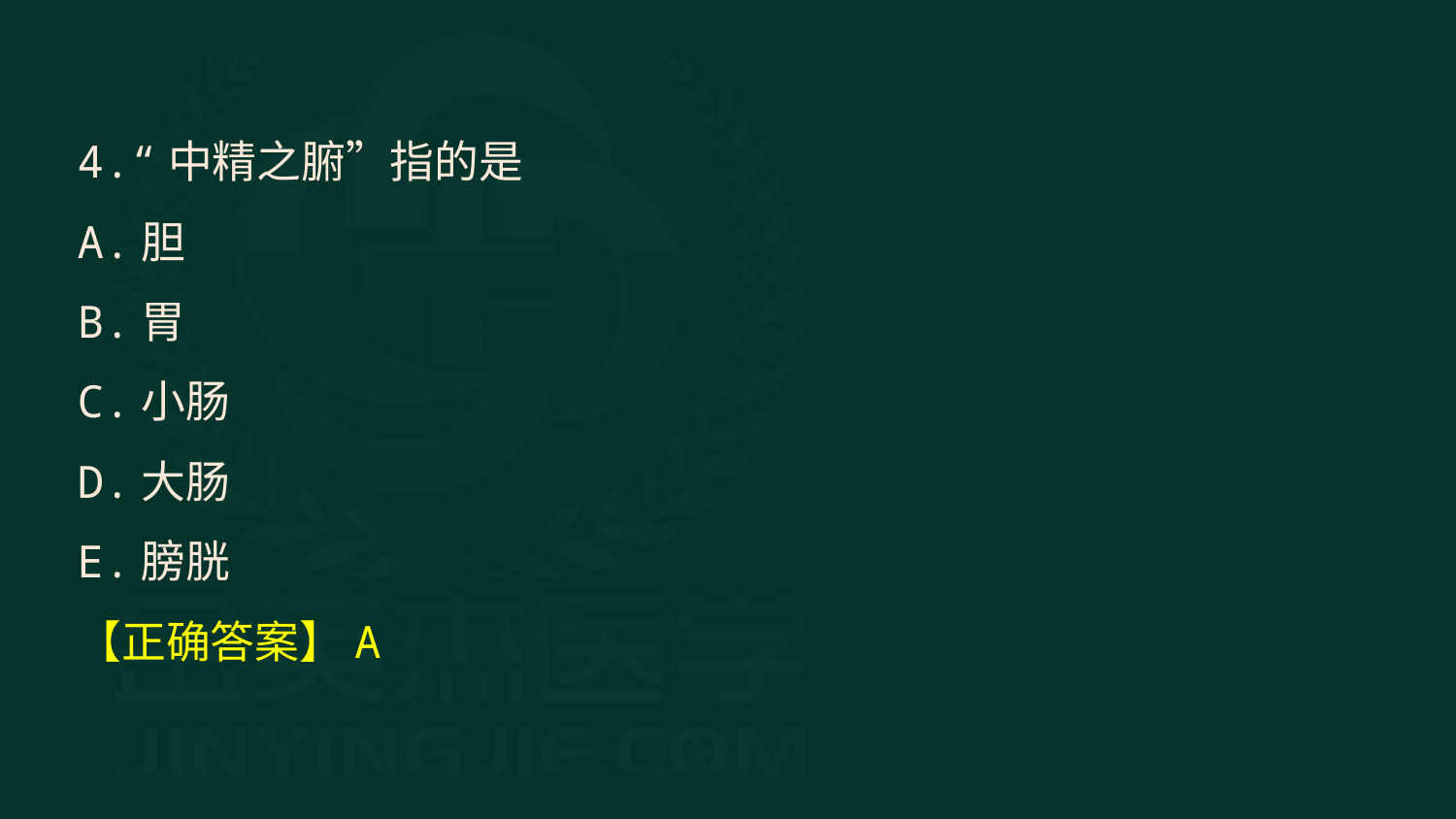

4.“中精之腑”指的是
A.胆
B.胃
C.小肠
D.大肠
E.膀胱
【正确答案】A